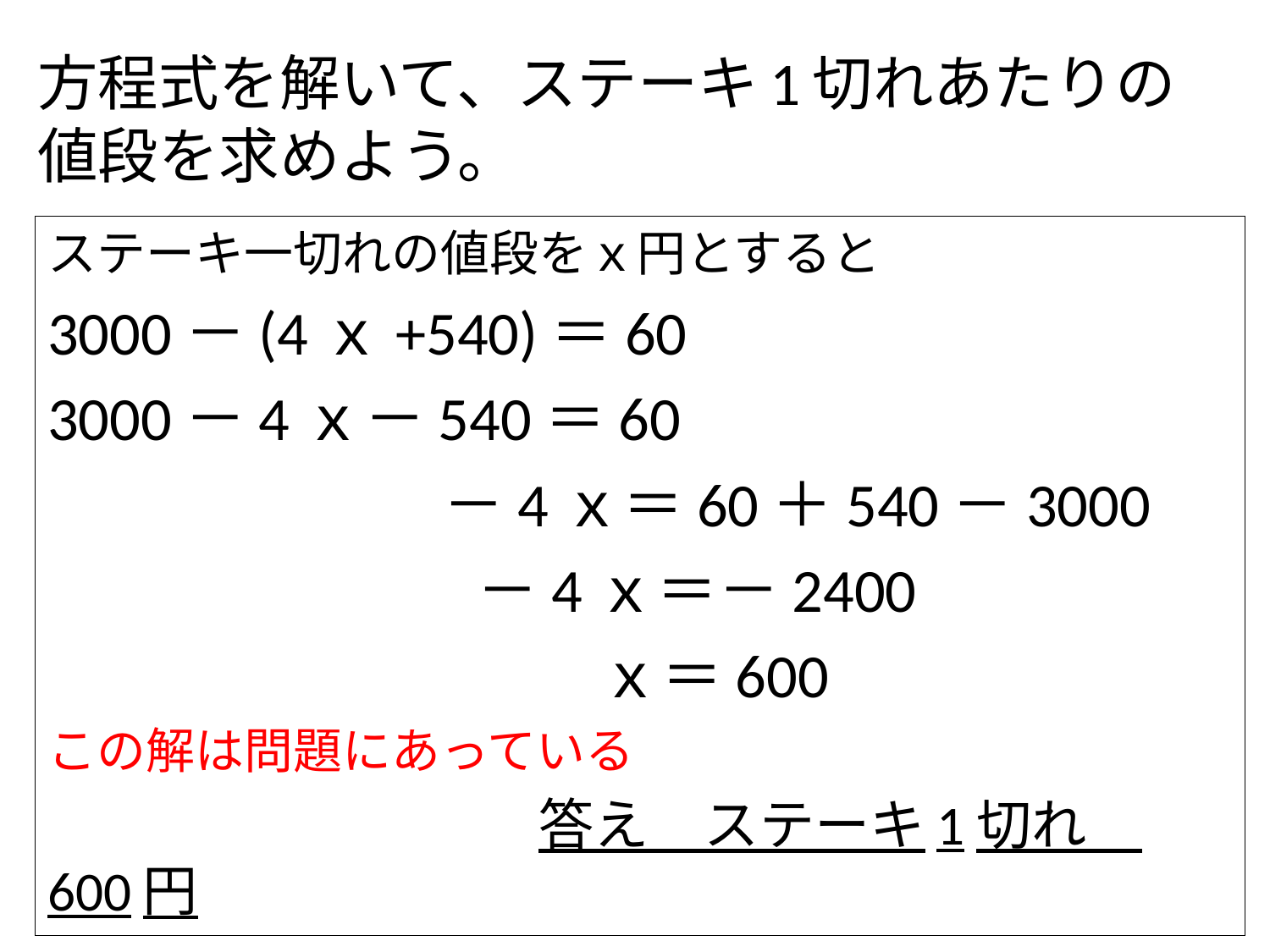

# 方程式を解いて、ステーキ1切れあたりの値段を求めよう。
ステーキ一切れの値段をｘ円とすると
3000－(4ｘ+540)＝60
3000－4ｘ－540＝60
　　　　　　  －4ｘ＝60＋540－3000
　　　　　　　－4ｘ＝－2400
　　　　　　　　　ｘ＝600
この解は問題にあっている
　　　　　　　　　　答え　ステーキ1切れ　600円